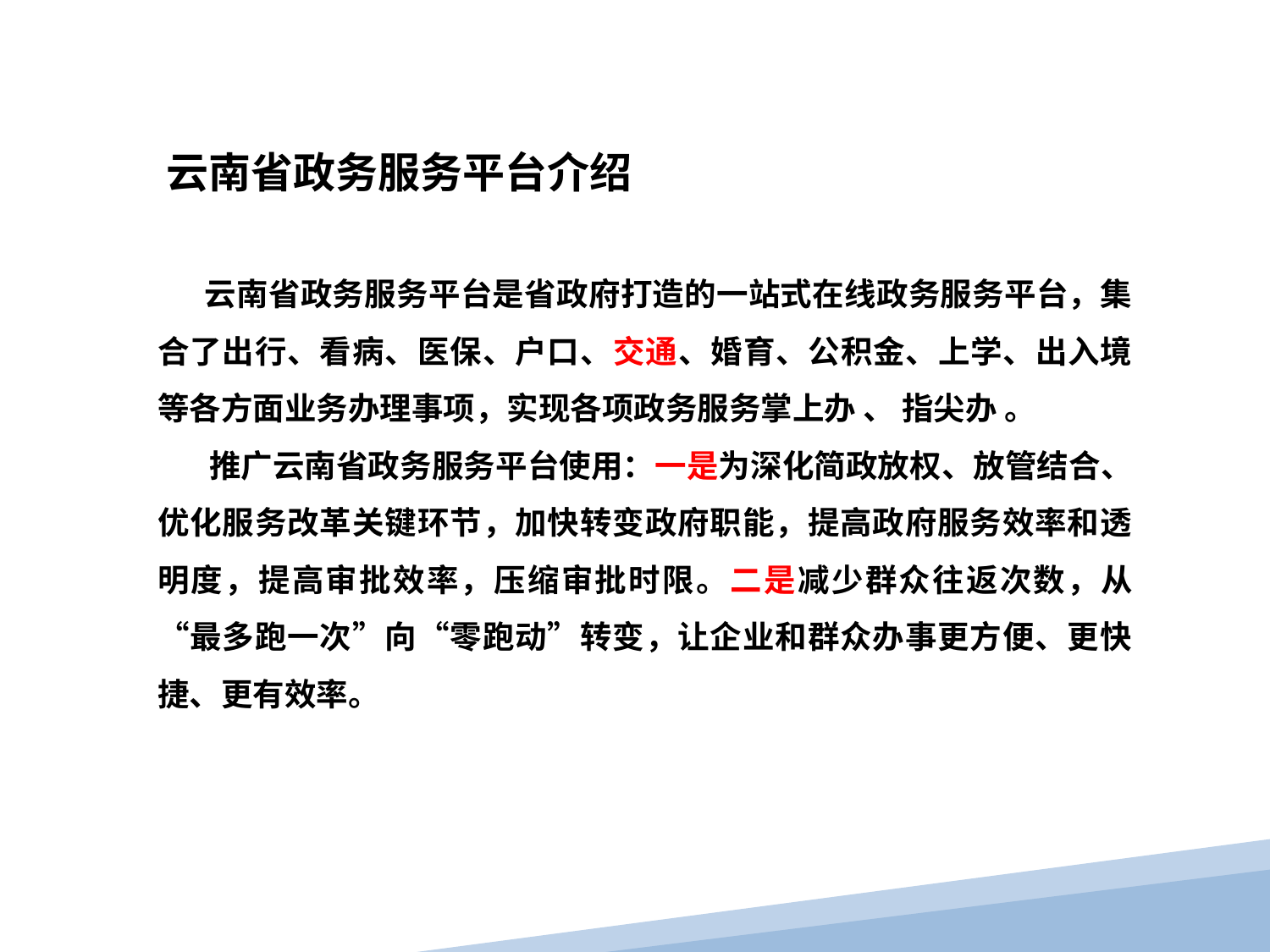

云南省政务服务平台介绍
      云南省政务服务平台是省政府打造的一站式在线政务服务平台，集合了出行、看病、医保、户口、交通、婚育、公积金、上学、出入境等各方面业务办理事项，实现各项政务服务掌上办 、 指尖办 。
      推广云南省政务服务平台使用：一是为深化简政放权、放管结合、优化服务改革关键环节，加快转变政府职能，提高政府服务效率和透明度，提高审批效率，压缩审批时限。二是减少群众往返次数，从“最多跑一次”向“零跑动”转变，让企业和群众办事更方便、更快捷、更有效率。